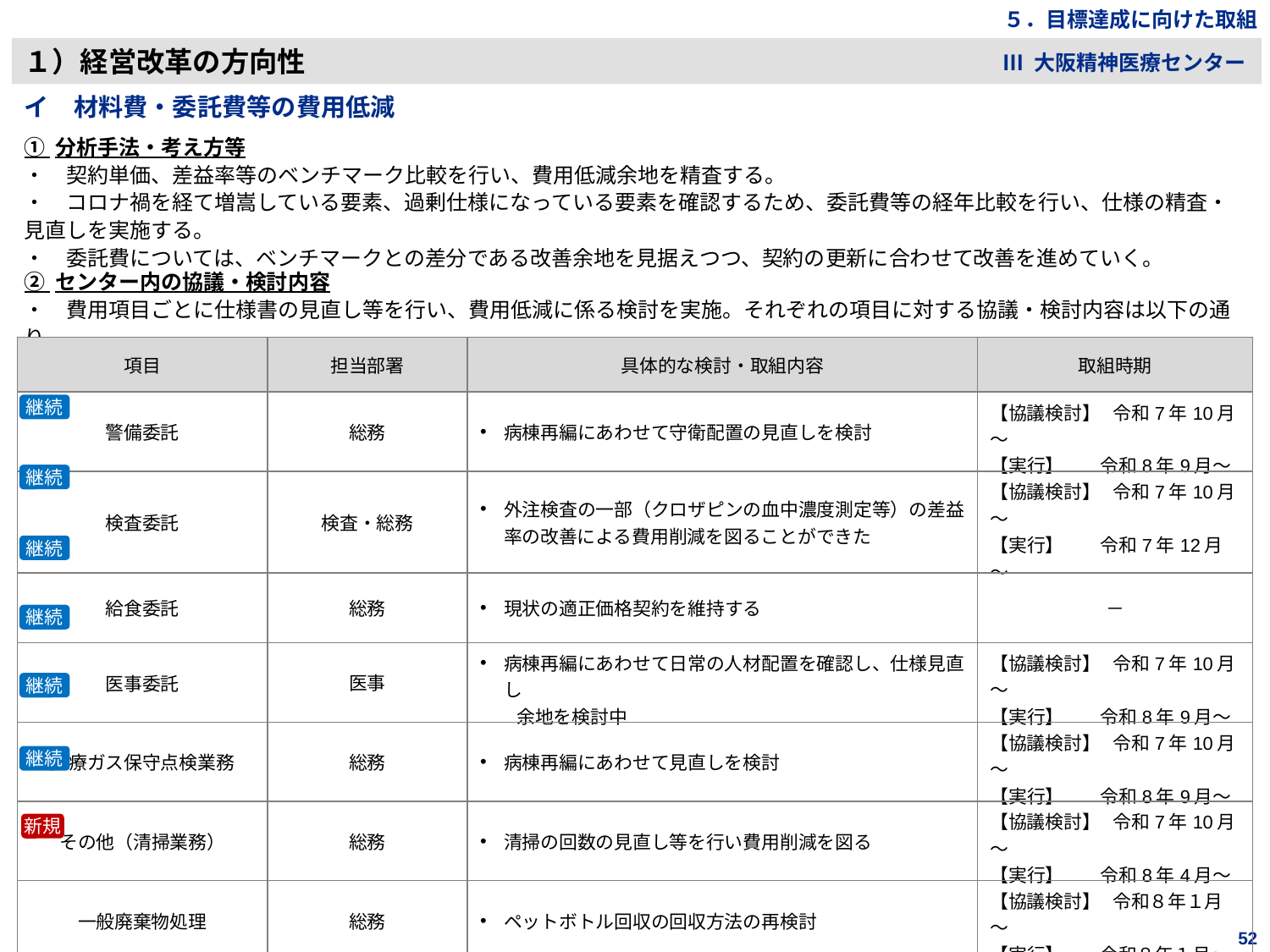

５．目標達成に向けた取組
１）経営改革の方向性
Ⅲ 大阪精神医療センター
イ　材料費・委託費等の費用低減
① 分析手法・考え方等
・　契約単価、差益率等のベンチマーク比較を行い、費用低減余地を精査する。
・　コロナ禍を経て増嵩している要素、過剰仕様になっている要素を確認するため、委託費等の経年比較を行い、仕様の精査・見直しを実施する。
・　委託費については、ベンチマークとの差分である改善余地を見据えつつ、契約の更新に合わせて改善を進めていく。
② センター内の協議・検討内容
・　費用項目ごとに仕様書の見直し等を行い、費用低減に係る検討を実施。それぞれの項目に対する協議・検討内容は以下の通り。

| 項目 | 担当部署 | 具体的な検討・取組内容 | 取組時期 |
| --- | --- | --- | --- |
| 警備委託 | 総務 | 病棟再編にあわせて守衛配置の見直しを検討 | 【協議検討】 令和7年10月～ 【実行】 令和8年9月～ |
| 検査委託 | 検査・総務 | 外注検査の⼀部（クロザピンの⾎中濃度測定等）の差益率の改善による費⽤削減を図ることができた | 【協議検討】 令和7年10月～ 【実行】 令和7年12月～ |
| 給食委託 | 総務 | 現状の適正価格契約を維持する | － |
| 医事委託 | 医事 | 病棟再編にあわせて日常の人材配置を確認し、仕様見直し 　　余地を検討中 | 【協議検討】 令和7年10月～ 【実行】 令和8年9月～ |
| 医療ガス保守点検業務 | 総務 | 病棟再編にあわせて見直しを検討 | 【協議検討】 令和7年10月～ 【実行】 令和8年9月～ |
| その他（清掃業務） | 総務 | 清掃の回数の見直し等を行い費用削減を図る | 【協議検討】 令和7年10月～ 【実行】 令和8年4月～ |
| 一般廃棄物処理 | 総務 | ペットボトル回収の回収方法の再検討 | 【協議検討】 令和８年１月～ 【実行】 令和８年１月～ |
継続
継続
継続
継続
継続
継続
新規
52